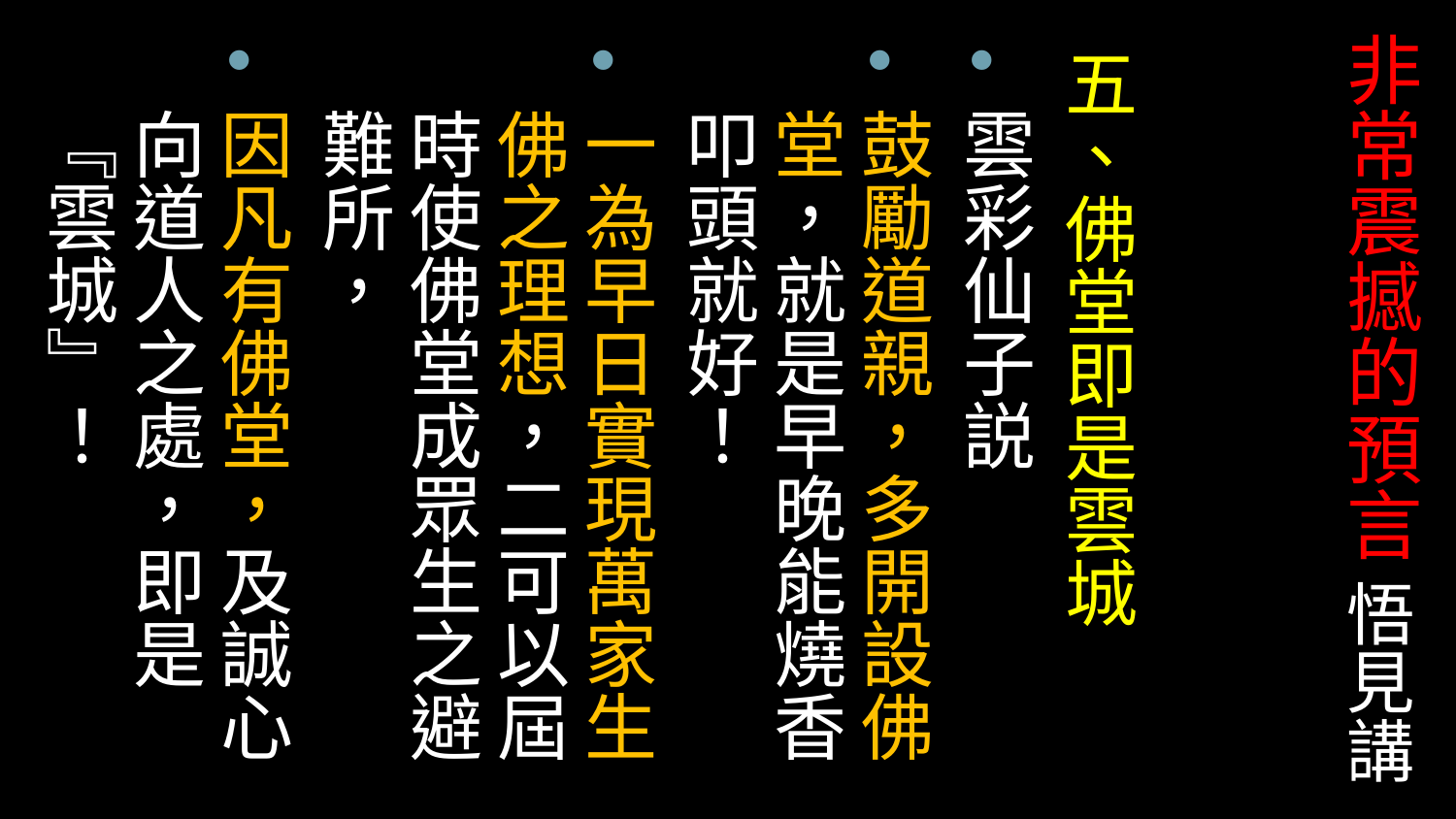

# 非常震撼的預言 悟見講
五、佛堂即是雲城
雲彩仙子説
鼓勵道親，多開設佛堂，就是早晚能燒香叩頭就好！
一為早日實現萬家生佛之理想，二可以屆時使佛堂成眾生之避難所，
因凡有佛堂，及誠心向道人之處，即是『雲城』！